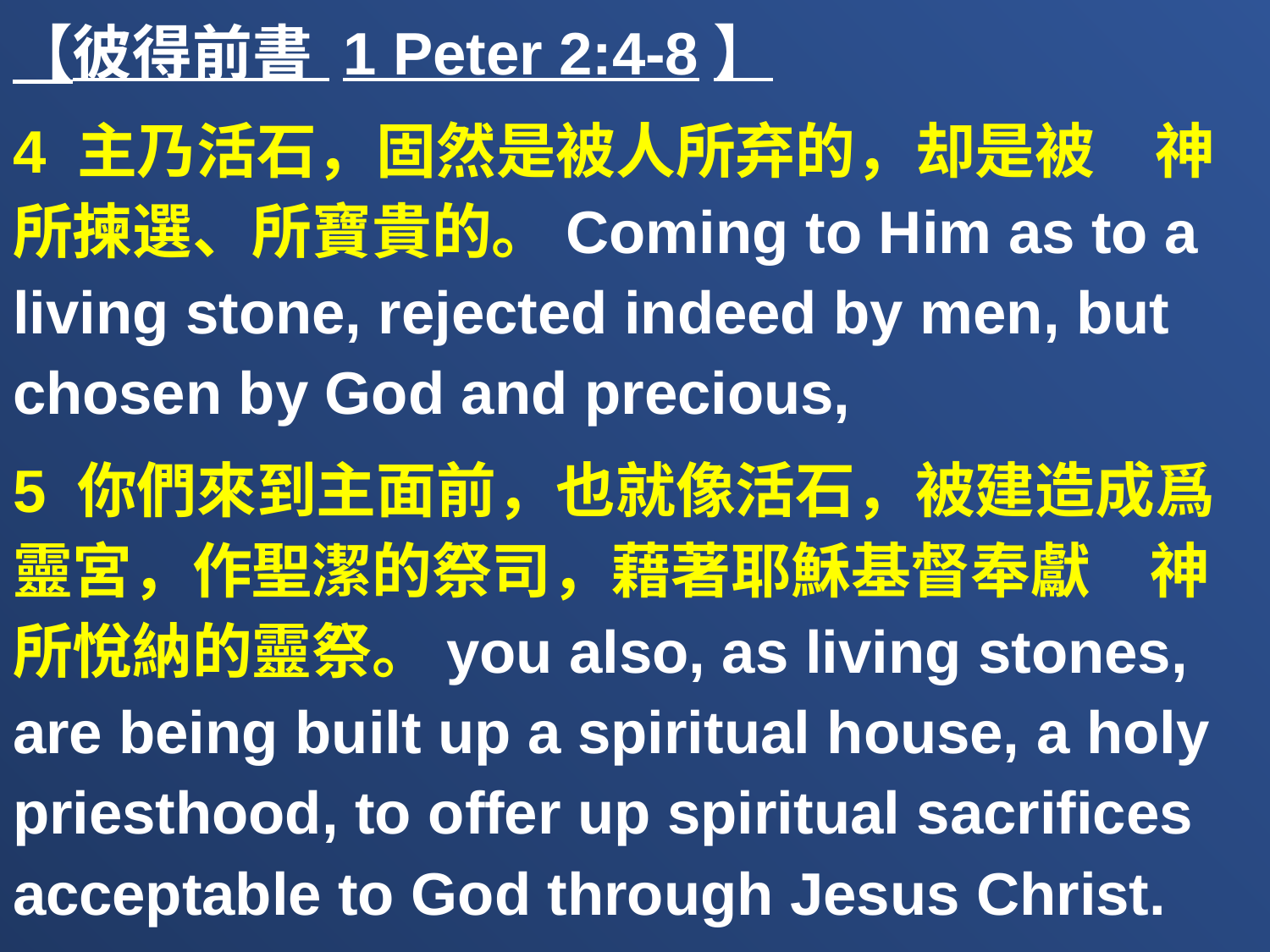

【彼得前書 1 Peter 2:4-8】
4 主乃活石，固然是被人所弃的，却是被　神所揀選、所寶貴的。Coming to Him as to a living stone, rejected indeed by men, but chosen by God and precious,
5 你們來到主面前，也就像活石，被建造成爲靈宮，作聖潔的祭司，藉著耶穌基督奉獻　神所悅納的靈祭。you also, as living stones, are being built up a spiritual house, a holy priesthood, to offer up spiritual sacrifices acceptable to God through Jesus Christ.